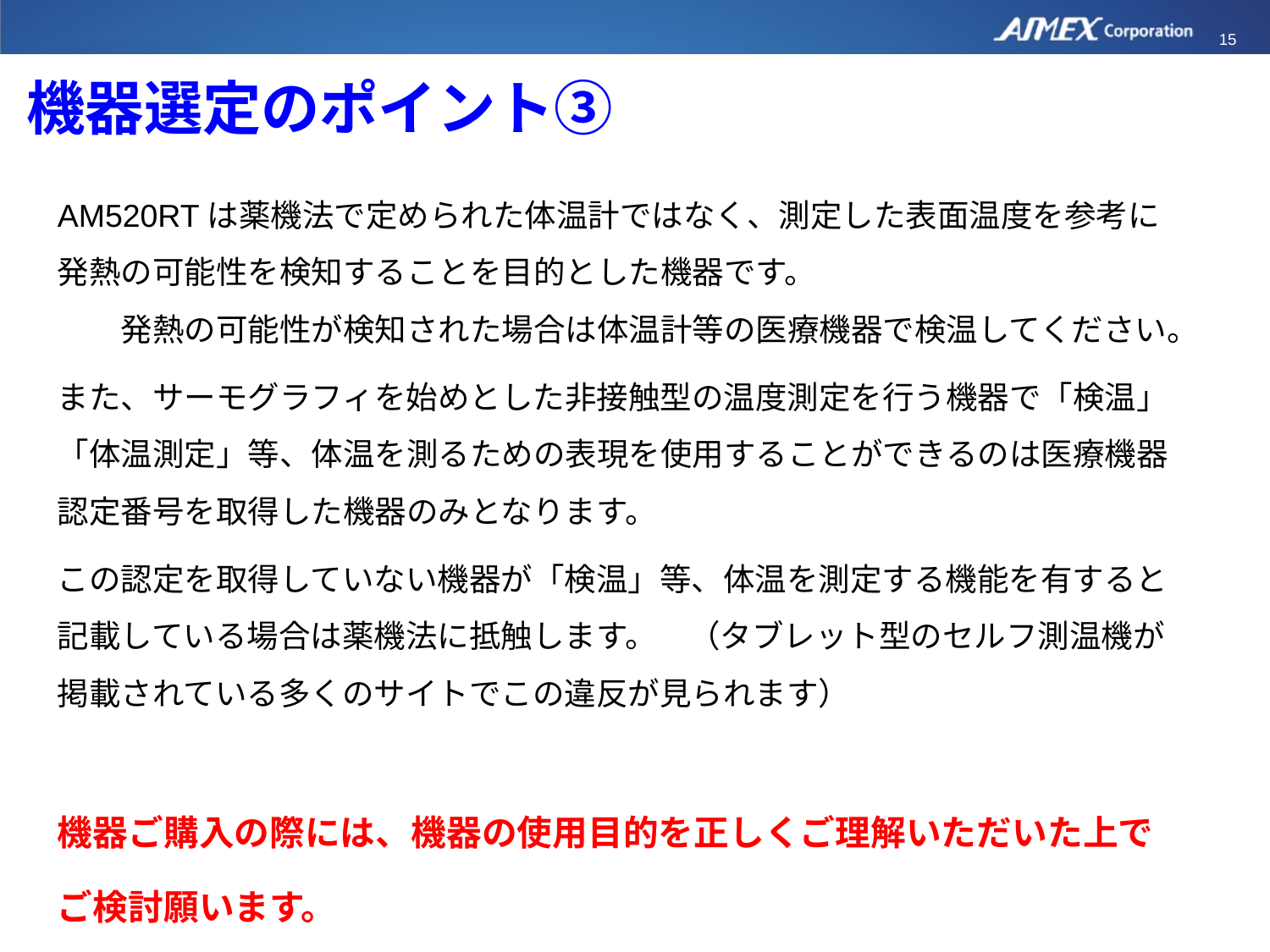

機器選定のポイント③
AM520RTは薬機法で定められた体温計ではなく、測定した表面温度を参考に　発熱の可能性を検知することを目的とした機器です。　　　　　　　　　　　　　発熱の可能性が検知された場合は体温計等の医療機器で検温してください。
また、サーモグラフィを始めとした非接触型の温度測定を行う機器で「検温」「体温測定」等、体温を測るための表現を使用することができるのは医療機器認定番号を取得した機器のみとなります。
この認定を取得していない機器が「検温」等、体温を測定する機能を有すると記載している場合は薬機法に抵触します。　（タブレット型のセルフ測温機が掲載されている多くのサイトでこの違反が見られます）

機器ご購入の際には、機器の使用目的を正しくご理解いただいた上で
ご検討願います。